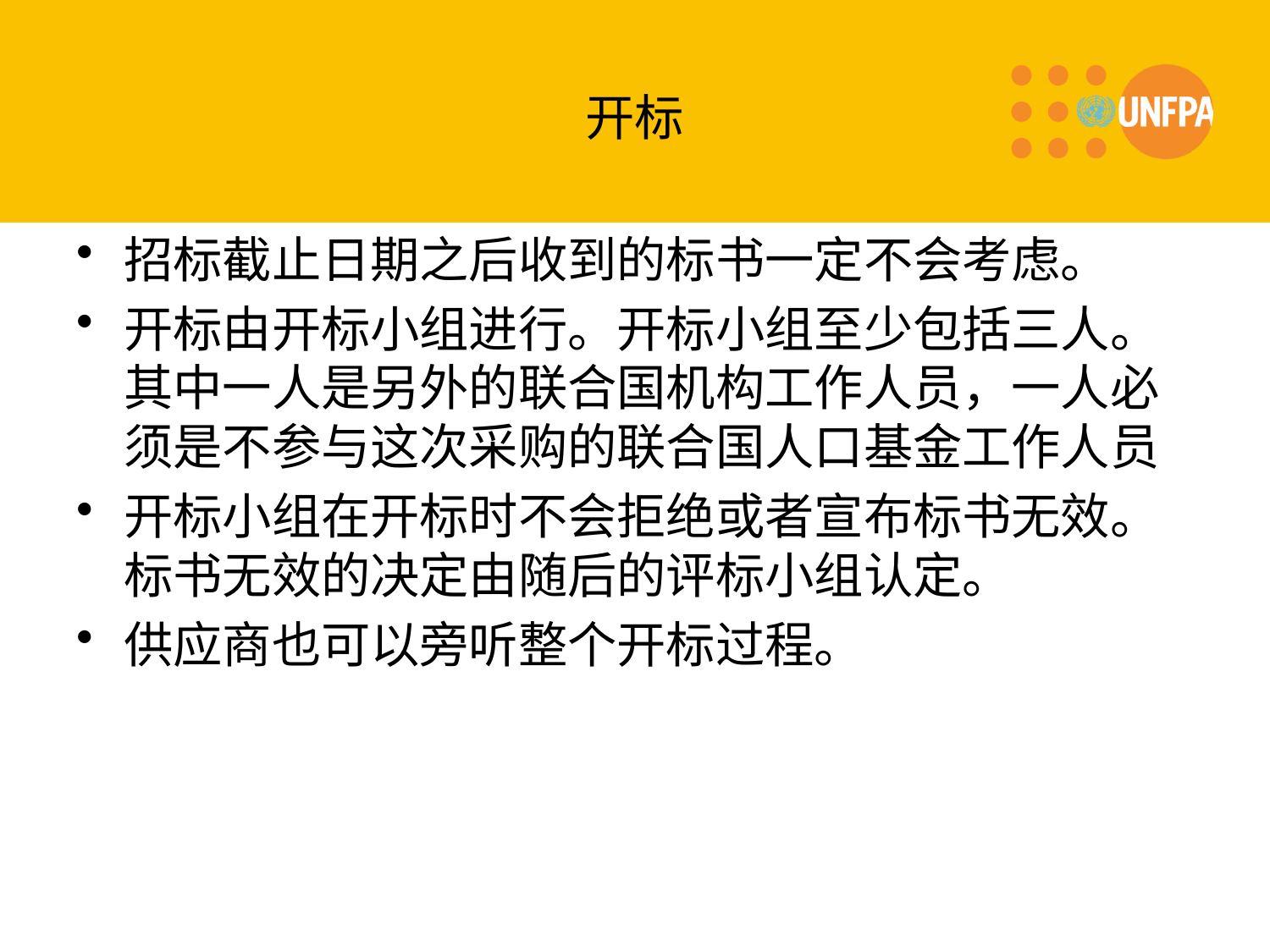

# 开标
招标截止日期之后收到的标书一定不会考虑。
开标由开标小组进行。开标小组至少包括三人。其中一人是另外的联合国机构工作人员，一人必须是不参与这次采购的联合国人口基金工作人员
开标小组在开标时不会拒绝或者宣布标书无效。标书无效的决定由随后的评标小组认定。
供应商也可以旁听整个开标过程。